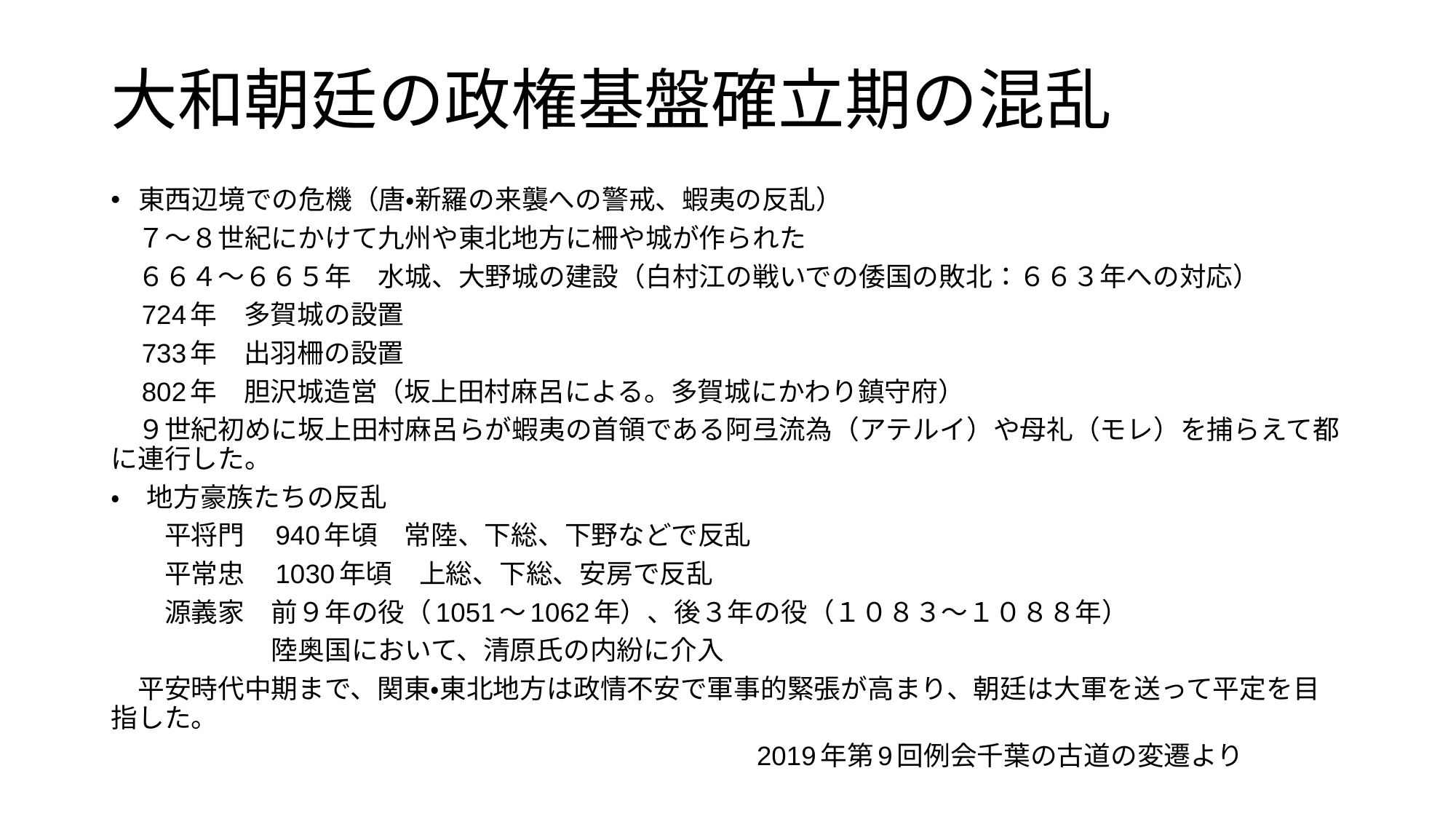

# 大和朝廷の政権基盤確立期の混乱
東西辺境での危機（唐・新羅の来襲への警戒、蝦夷の反乱）
　７～８世紀にかけて九州や東北地方に柵や城が作られた
　６６４～６６５年　水城、大野城の建設（白村江の戦いでの倭国の敗北：６６３年への対応）
　724年　多賀城の設置
　733年　出羽柵の設置
　802年　胆沢城造営（坂上田村麻呂による。多賀城にかわり鎮守府）
　９世紀初めに坂上田村麻呂らが蝦夷の首領である阿弖流為（アテルイ）や母礼（モレ）を捕らえて都に連行した。
・　地方豪族たちの反乱
　　平将門　940年頃　常陸、下総、下野などで反乱
　　平常忠　1030年頃　上総、下総、安房で反乱
　　源義家　前９年の役（1051～1062年）、後３年の役（１０８３～１０８８年）
　　　　　　陸奥国において、清原氏の内紛に介入
　平安時代中期まで、関東・東北地方は政情不安で軍事的緊張が高まり、朝廷は大軍を送って平定を目指した。
　　　　　　　　　　　　　　　　　　　　　　　　2019年第9回例会千葉の古道の変遷より